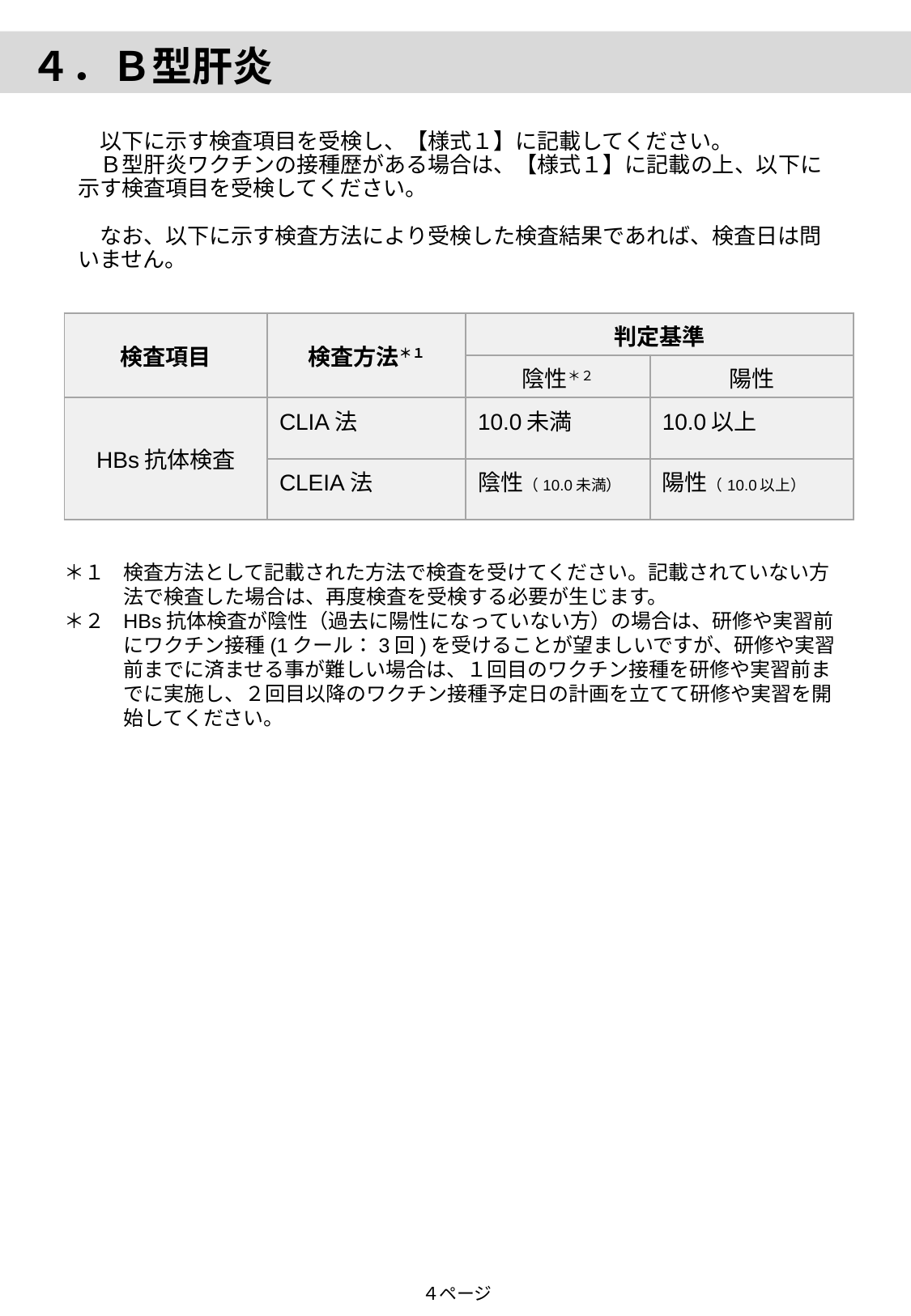

４．Ｂ型肝炎
　以下に示す検査項目を受検し、【様式１】に記載してください。
　Ｂ型肝炎ワクチンの接種歴がある場合は、【様式１】に記載の上、以下に示す検査項目を受検してください。
　なお、以下に示す検査方法により受検した検査結果であれば、検査日は問いません。
| 検査項目 | 検査方法＊１ | 判定基準 |  |
| --- | --- | --- | --- |
|  |  | 陰性＊２ | 陽性 |
| HBs抗体検査 | CLIA法 | 10.0未満 | 10.0以上 |
|  | CLEIA法 | 陰性（10.0未満） | 陽性（10.0以上） |
＊１	検査方法として記載された方法で検査を受けてください。記載されていない方法で検査した場合は、再度検査を受検する必要が生じます。
＊２	HBs抗体検査が陰性（過去に陽性になっていない方）の場合は、研修や実習前にワクチン接種(1クール：3回)を受けることが望ましいですが、研修や実習前までに済ませる事が難しい場合は、１回目のワクチン接種を研修や実習前までに実施し、２回目以降のワクチン接種予定日の計画を立てて研修や実習を開始してください。
４ページ